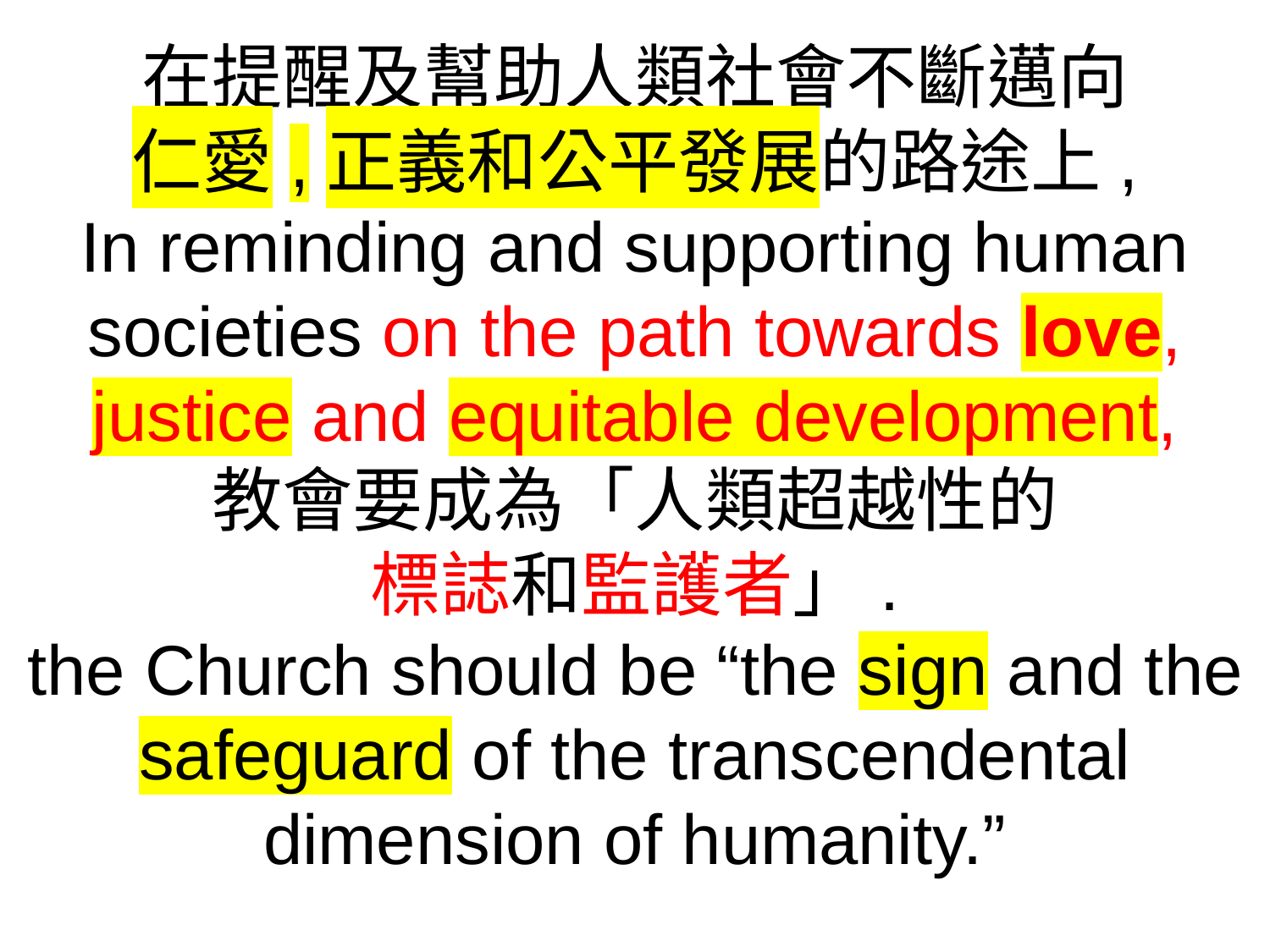

在提醒及幫助人類社會不斷邁向
仁愛,正義和公平發展的路途上,
In reminding and supporting human societies on the path towards love, justice and equitable development,
教會要成為「人類超越性的
標誌和監護者」.
the Church should be “the sign and the safeguard of the transcendental dimension of humanity.”